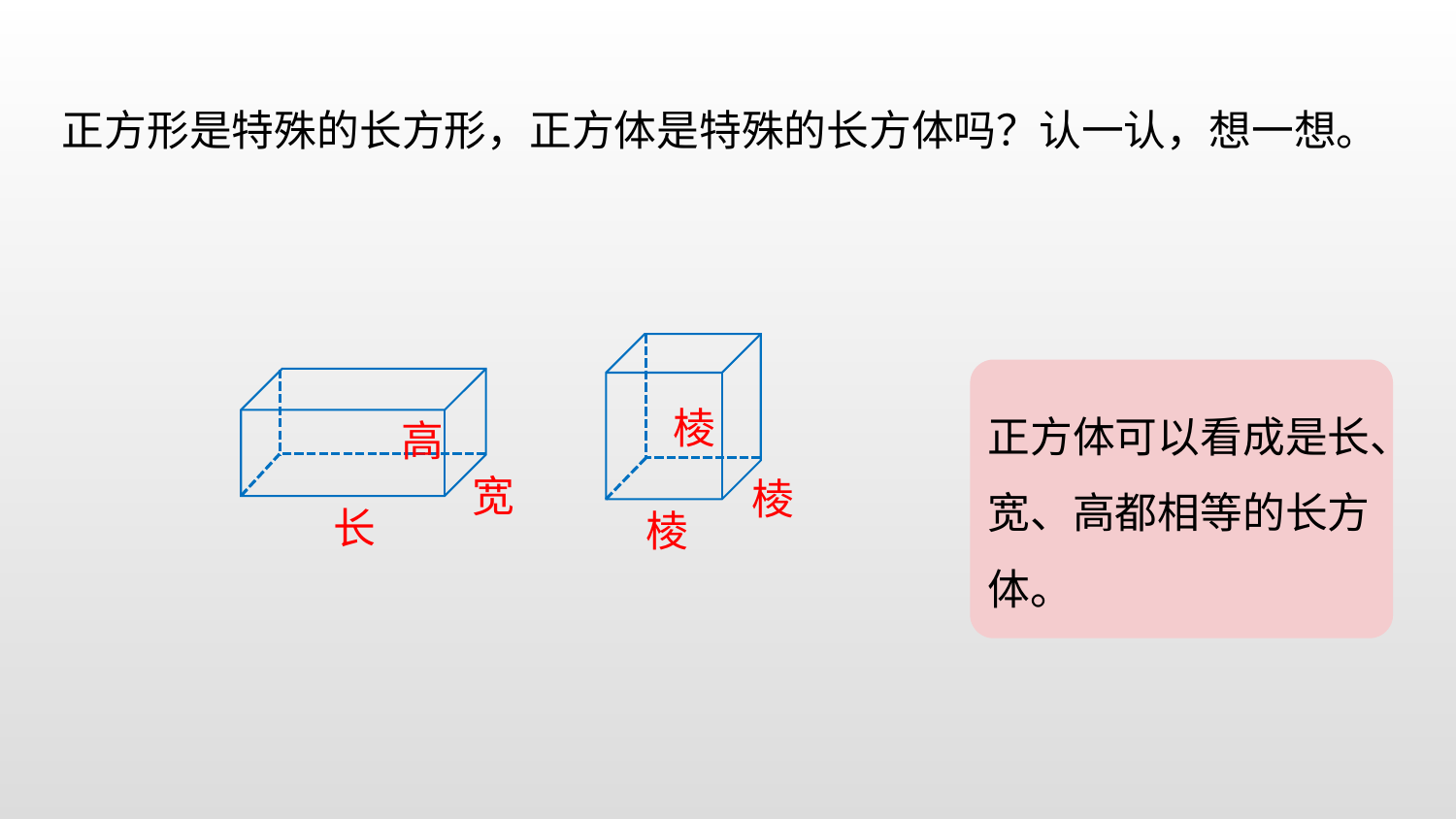

正方形是特殊的长方形，正方体是特殊的长方体吗？认一认，想一想。

正方体可以看成是长、宽、高都相等的长方体。

棱
高
宽
棱
长
棱